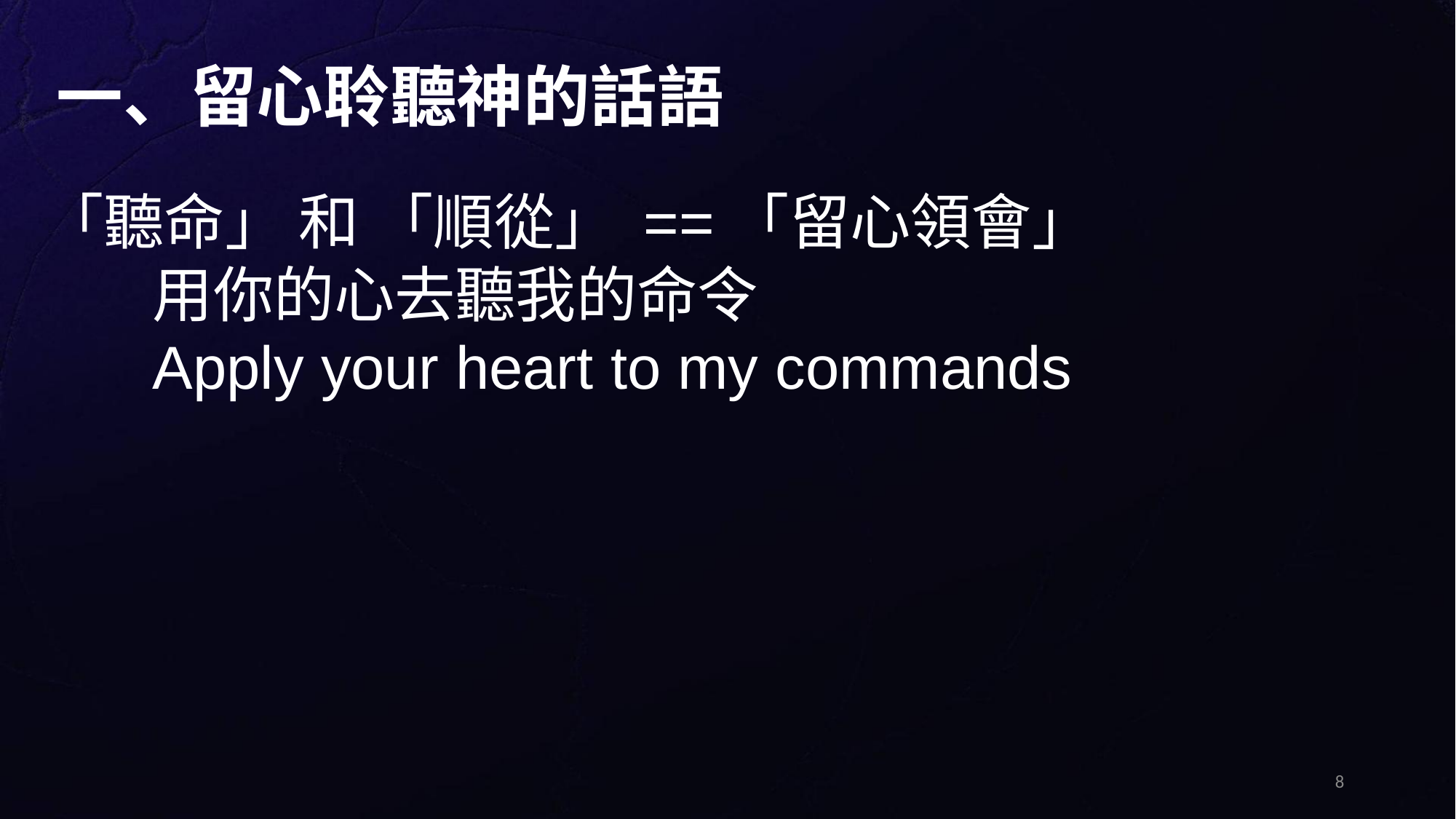

一、留心聆聽神的話語
「聽命」 和 「順從」 ==「留心領會」
用你的心去聽我的命令
Apply your heart to my commands
8